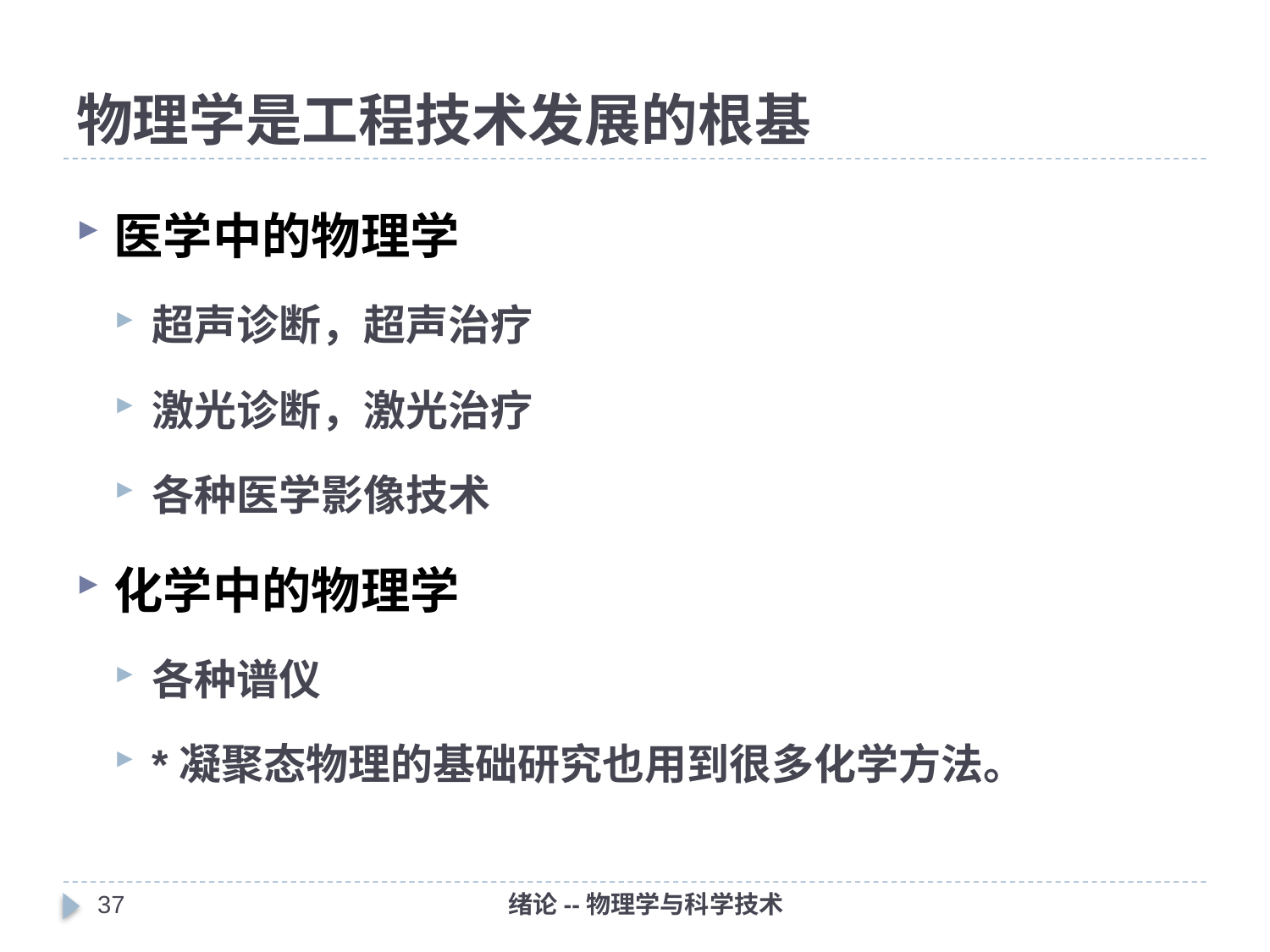

# 物理学是工程技术发展的根基
医学中的物理学
超声诊断，超声治疗
激光诊断，激光治疗
各种医学影像技术
化学中的物理学
各种谱仪
*凝聚态物理的基础研究也用到很多化学方法。

37
绪论--物理学与科学技术